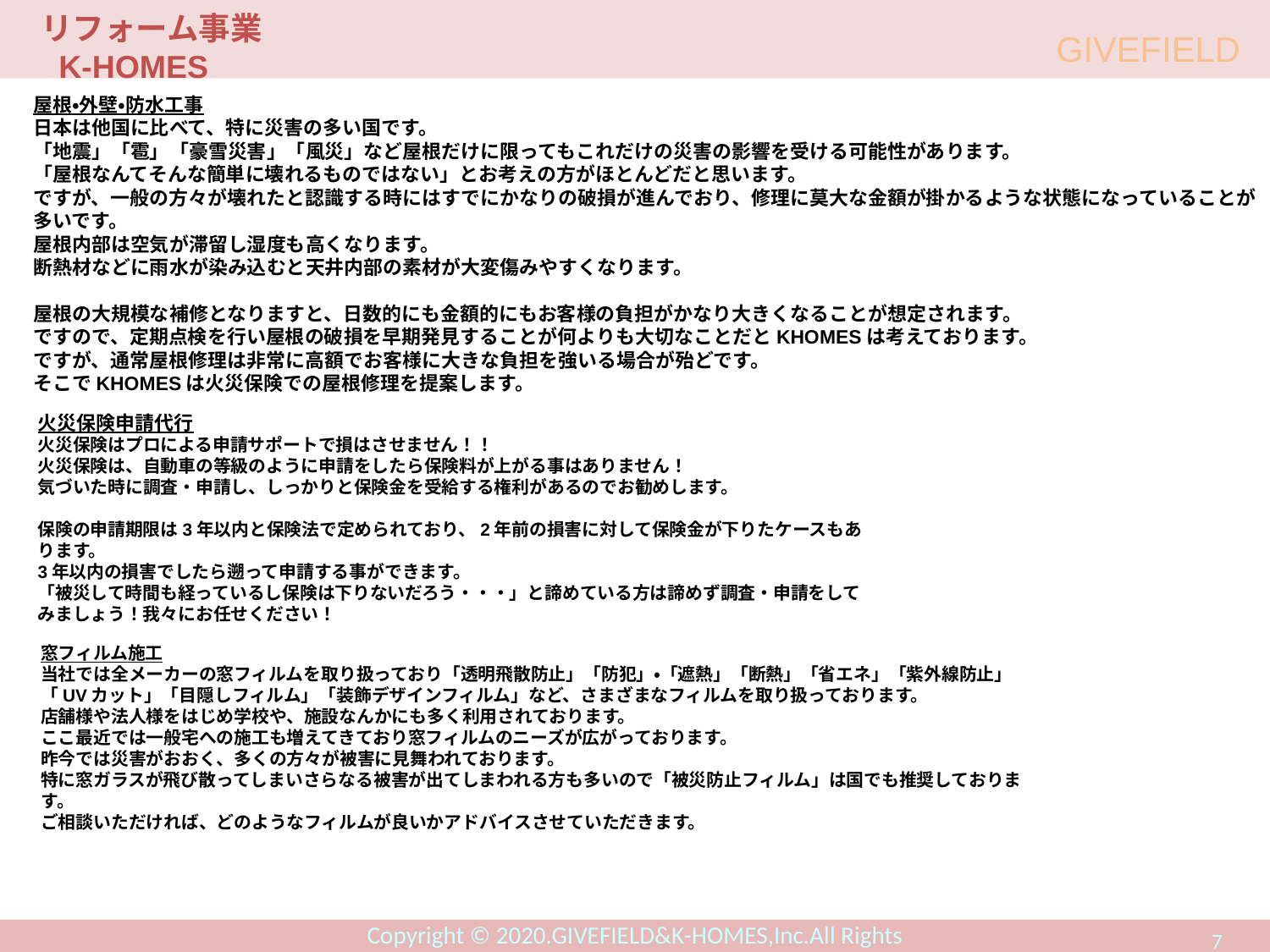

リフォーム事業
  K-HOMES
屋根・外壁・防水工事
日本は他国に比べて、特に災害の多い国です。
「地震」「雹」「豪雪災害」「風災」など屋根だけに限ってもこれだけの災害の影響を受ける可能性があります。
「屋根なんてそんな簡単に壊れるものではない」とお考えの方がほとんどだと思います。
ですが、一般の方々が壊れたと認識する時にはすでにかなりの破損が進んでおり、修理に莫大な金額が掛かるような状態になっていることが多いです。
屋根内部は空気が滞留し湿度も高くなります。
断熱材などに雨水が染み込むと天井内部の素材が大変傷みやすくなります。

屋根の大規模な補修となりますと、日数的にも金額的にもお客様の負担がかなり大きくなることが想定されます。
ですので、定期点検を行い屋根の破損を早期発見することが何よりも大切なことだとKHOMESは考えております。
ですが、通常屋根修理は非常に高額でお客様に大きな負担を強いる場合が殆どです。
そこでKHOMESは火災保険での屋根修理を提案します。
火災保険申請代行
火災保険はプロによる申請サポートで損はさせません！！
火災保険は、自動車の等級のように申請をしたら保険料が上がる事はありません！
気づいた時に調査・申請し、しっかりと保険金を受給する権利があるのでお勧めします。

保険の申請期限は3年以内と保険法で定められており、2年前の損害に対して保険金が下りたケースもあります。
3年以内の損害でしたら遡って申請する事ができます。
「被災して時間も経っているし保険は下りないだろう・・・」と諦めている方は諦めず調査・申請をしてみましょう！我々にお任せください！
窓フィルム施工
当社では全メーカーの窓フィルムを取り扱っており「透明飛散防止」「防犯」・「遮熱」「断熱」「省エネ」「紫外線防止」「UVカット」「目隠しフィルム」「装飾デザインフィルム」など、さまざまなフィルムを取り扱っております。
店舗様や法人様をはじめ学校や、施設なんかにも多く利用されております。
ここ最近では一般宅への施工も増えてきており窓フィルムのニーズが広がっております。
昨今では災害がおおく、多くの方々が被害に見舞われております。
特に窓ガラスが飛び散ってしまいさらなる被害が出てしまわれる方も多いので「被災防止フィルム」は国でも推奨しております。
ご相談いただければ、どのようなフィルムが良いかアドバイスさせていただきます。
7